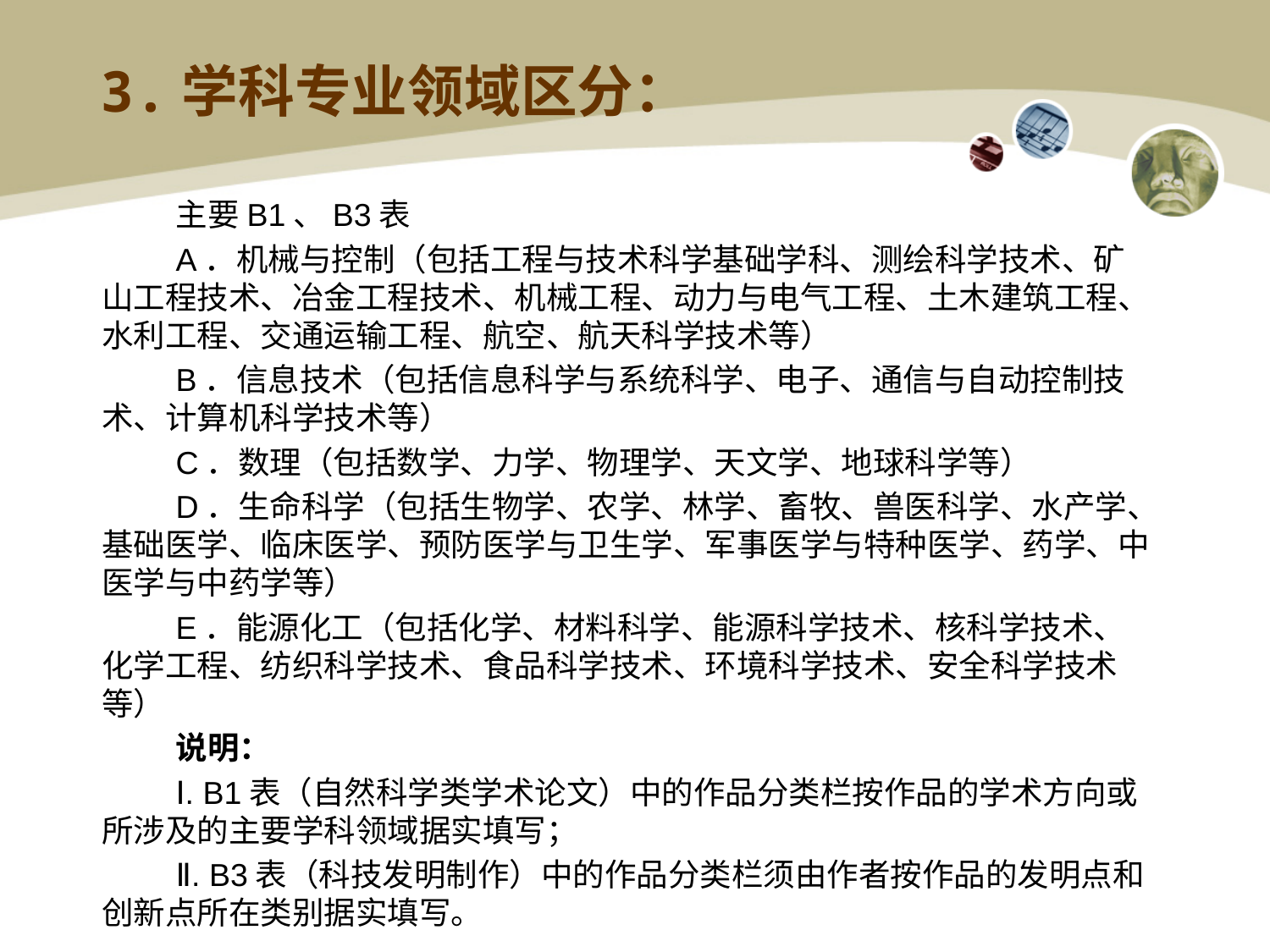

# 3.学科专业领域区分：
主要B1、B3表
A．机械与控制（包括工程与技术科学基础学科、测绘科学技术、矿山工程技术、冶金工程技术、机械工程、动力与电气工程、土木建筑工程、水利工程、交通运输工程、航空、航天科学技术等）
B．信息技术（包括信息科学与系统科学、电子、通信与自动控制技术、计算机科学技术等）
C．数理（包括数学、力学、物理学、天文学、地球科学等）
D．生命科学（包括生物学、农学、林学、畜牧、兽医科学、水产学、基础医学、临床医学、预防医学与卫生学、军事医学与特种医学、药学、中医学与中药学等）
E．能源化工（包括化学、材料科学、能源科学技术、核科学技术、化学工程、纺织科学技术、食品科学技术、环境科学技术、安全科学技术等）
说明：
Ⅰ. B1表（自然科学类学术论文）中的作品分类栏按作品的学术方向或所涉及的主要学科领域据实填写；
Ⅱ. B3表（科技发明制作）中的作品分类栏须由作者按作品的发明点和创新点所在类别据实填写。